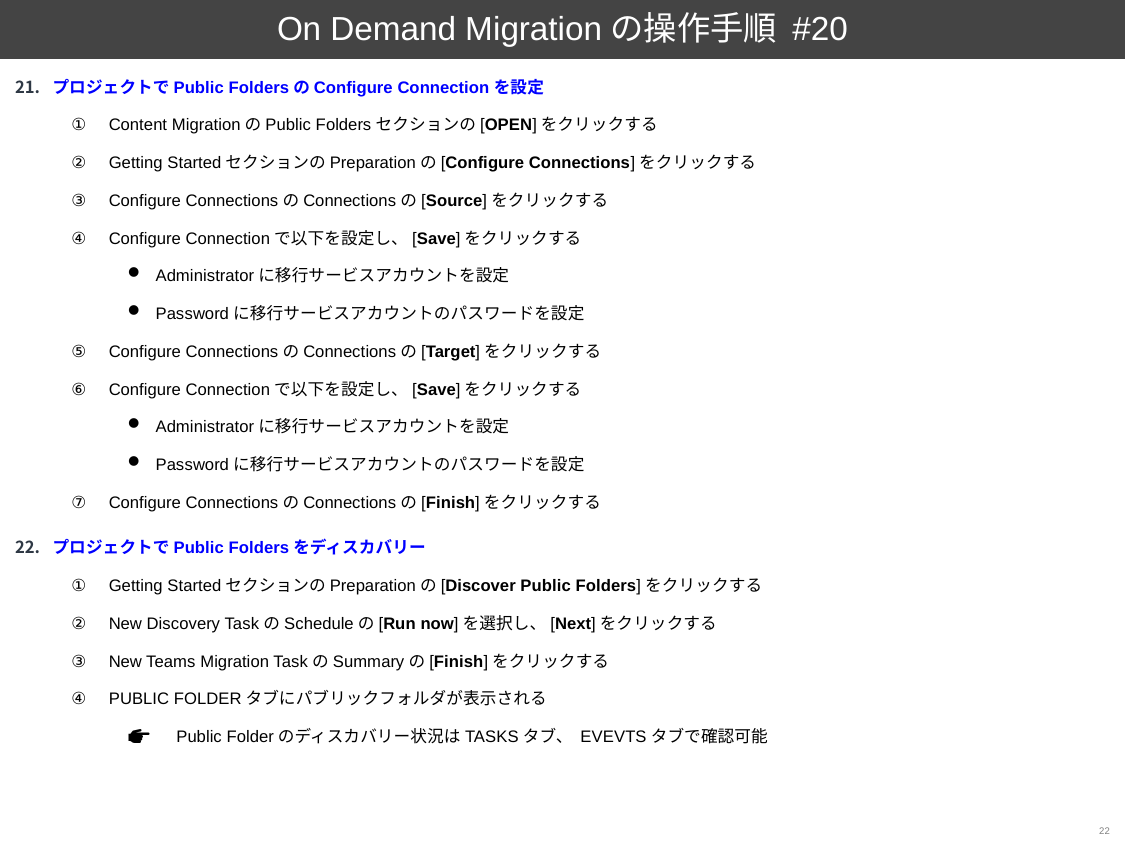

# On Demand Migrationの操作手順 #20
プロジェクトでPublic FoldersのConfigure Connectionを設定
Content MigrationのPublic Foldersセクションの[OPEN]をクリックする
Getting StartedセクションのPreparationの[Configure Connections]をクリックする
Configure ConnectionsのConnectionsの[Source]をクリックする
Configure Connectionで以下を設定し、[Save]をクリックする
Administratorに移行サービスアカウントを設定
Passwordに移行サービスアカウントのパスワードを設定
Configure ConnectionsのConnectionsの[Target]をクリックする
Configure Connectionで以下を設定し、[Save]をクリックする
Administratorに移行サービスアカウントを設定
Passwordに移行サービスアカウントのパスワードを設定
Configure ConnectionsのConnectionsの[Finish]をクリックする
プロジェクトでPublic Foldersをディスカバリー
Getting StartedセクションのPreparationの[Discover Public Folders]をクリックする
New Discovery TaskのScheduleの[Run now]を選択し、[Next]をクリックする
New Teams Migration TaskのSummaryの[Finish]をクリックする
PUBLIC FOLDERタブにパブリックフォルダが表示される
　Public Folderのディスカバリー状況はTASKSタブ、 EVEVTSタブで確認可能